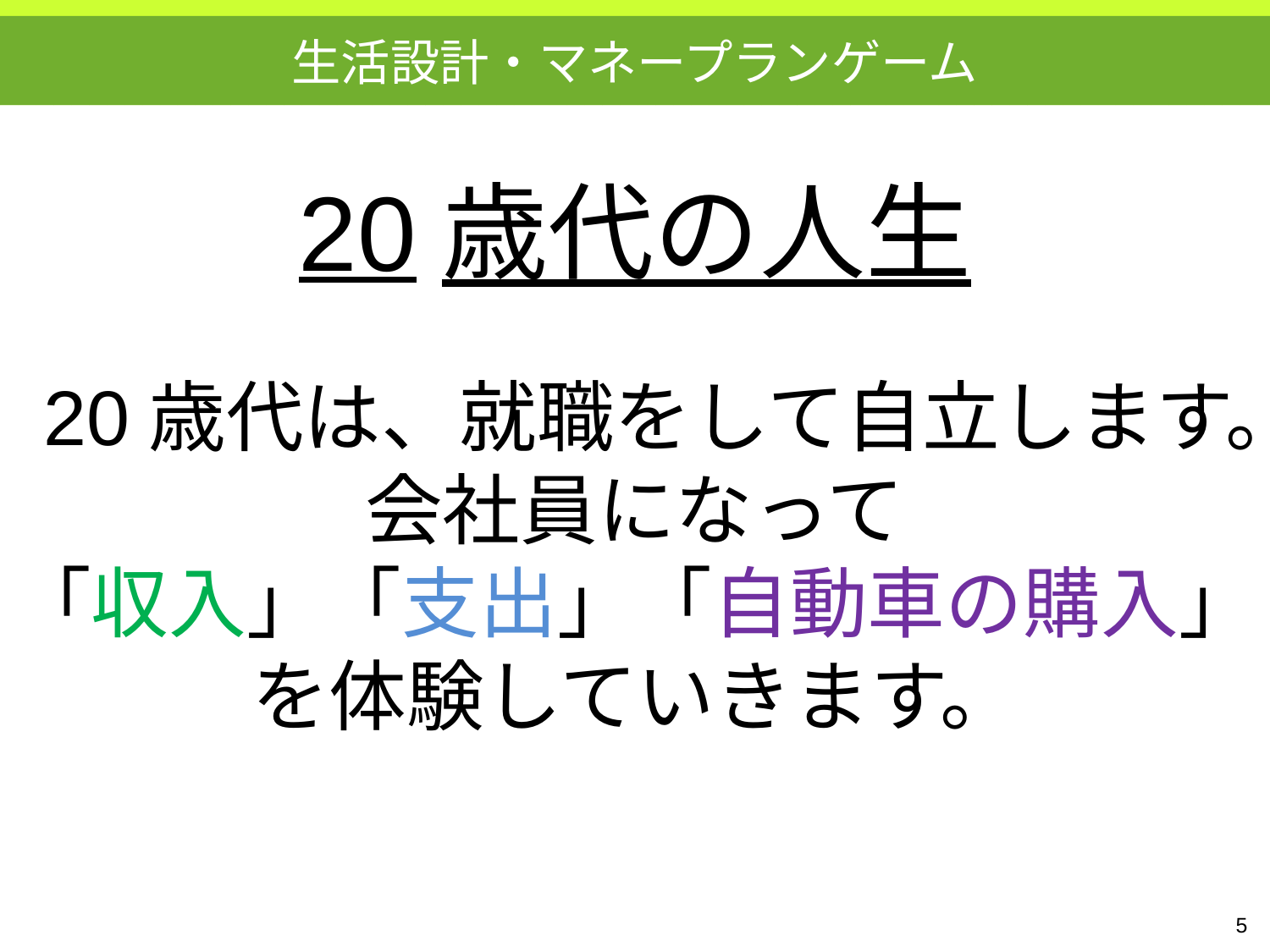

生活設計・マネープランゲーム
20歳代の人生

20歳代は、就職をして自立します。
会社員になって
「収入」「支出」「自動車の購入」
を体験していきます。
5